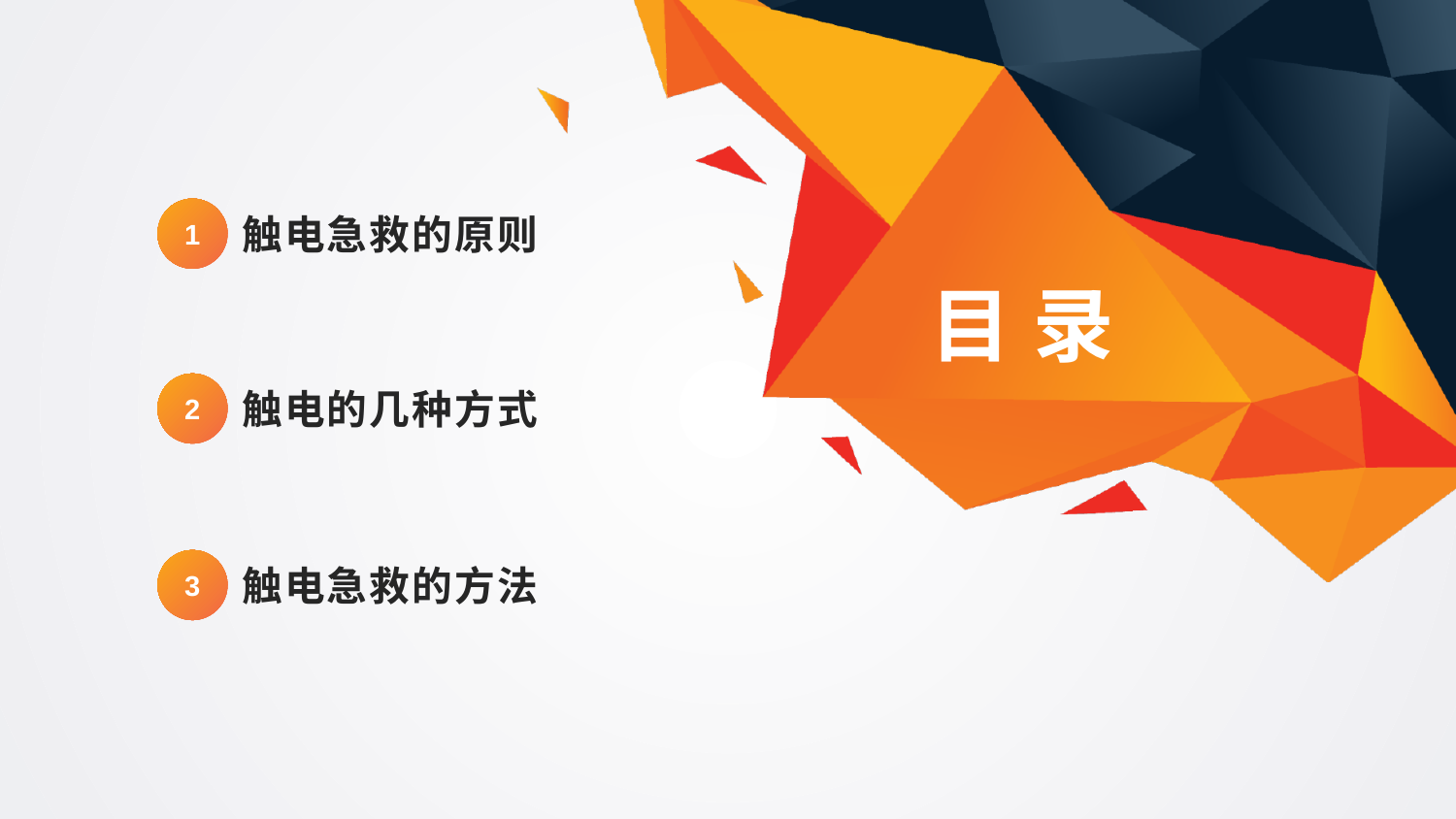

1
触电急救的原则
2
触电的几种方式
3
触电急救的方法
目 录